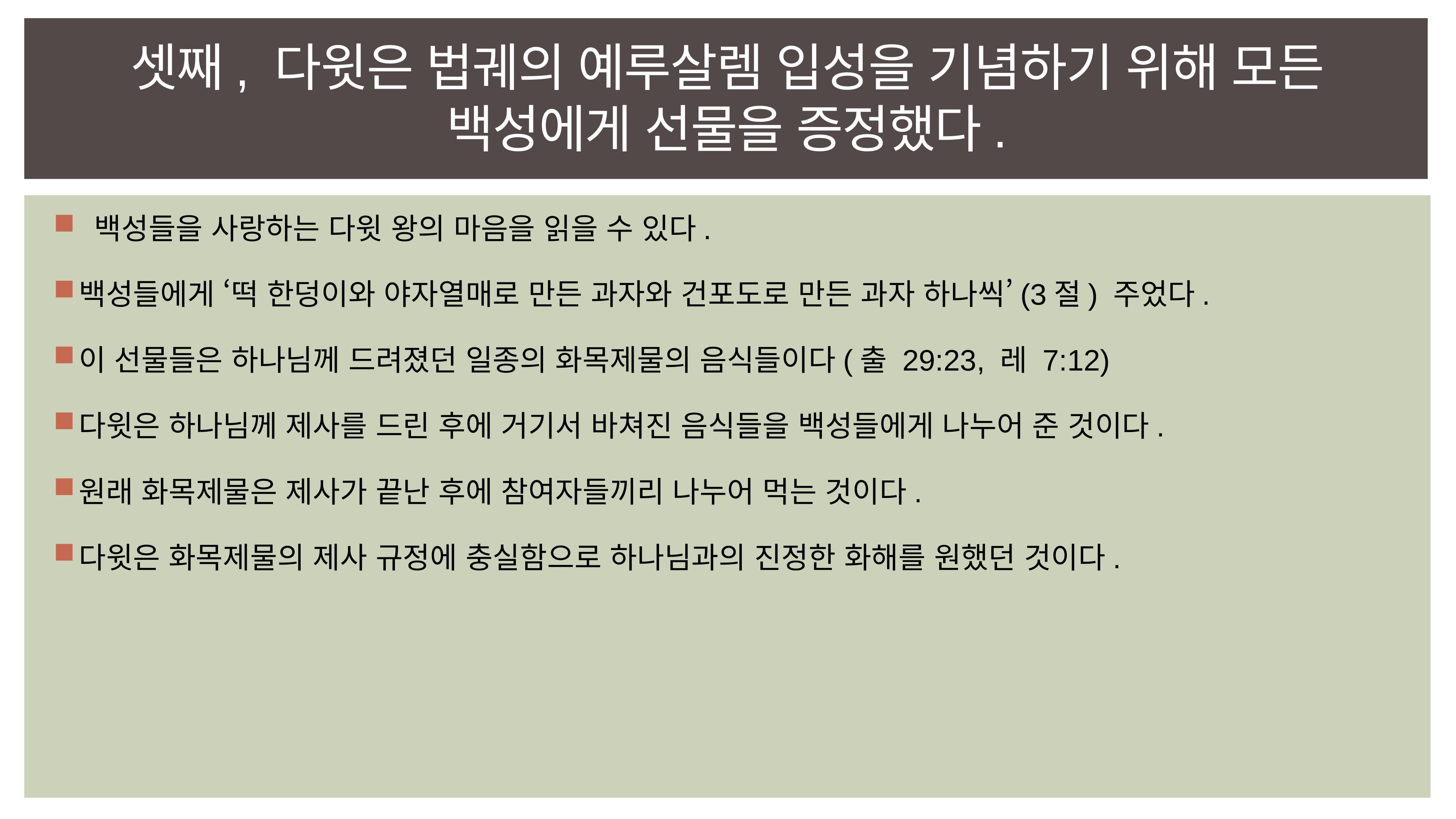

# 셋째, 다윗은 법궤의 예루살렘 입성을 기념하기 위해 모든 백성에게 선물을 증정했다.

 백성들을 사랑하는 다윗 왕의 마음을 읽을 수 있다.
백성들에게 ‘떡 한덩이와 야자열매로 만든 과자와 건포도로 만든 과자 하나씩’(3절) 주었다.
이 선물들은 하나님께 드려졌던 일종의 화목제물의 음식들이다(출 29:23, 레 7:12)
다윗은 하나님께 제사를 드린 후에 거기서 바쳐진 음식들을 백성들에게 나누어 준 것이다.
원래 화목제물은 제사가 끝난 후에 참여자들끼리 나누어 먹는 것이다.
다윗은 화목제물의 제사 규정에 충실함으로 하나님과의 진정한 화해를 원했던 것이다.